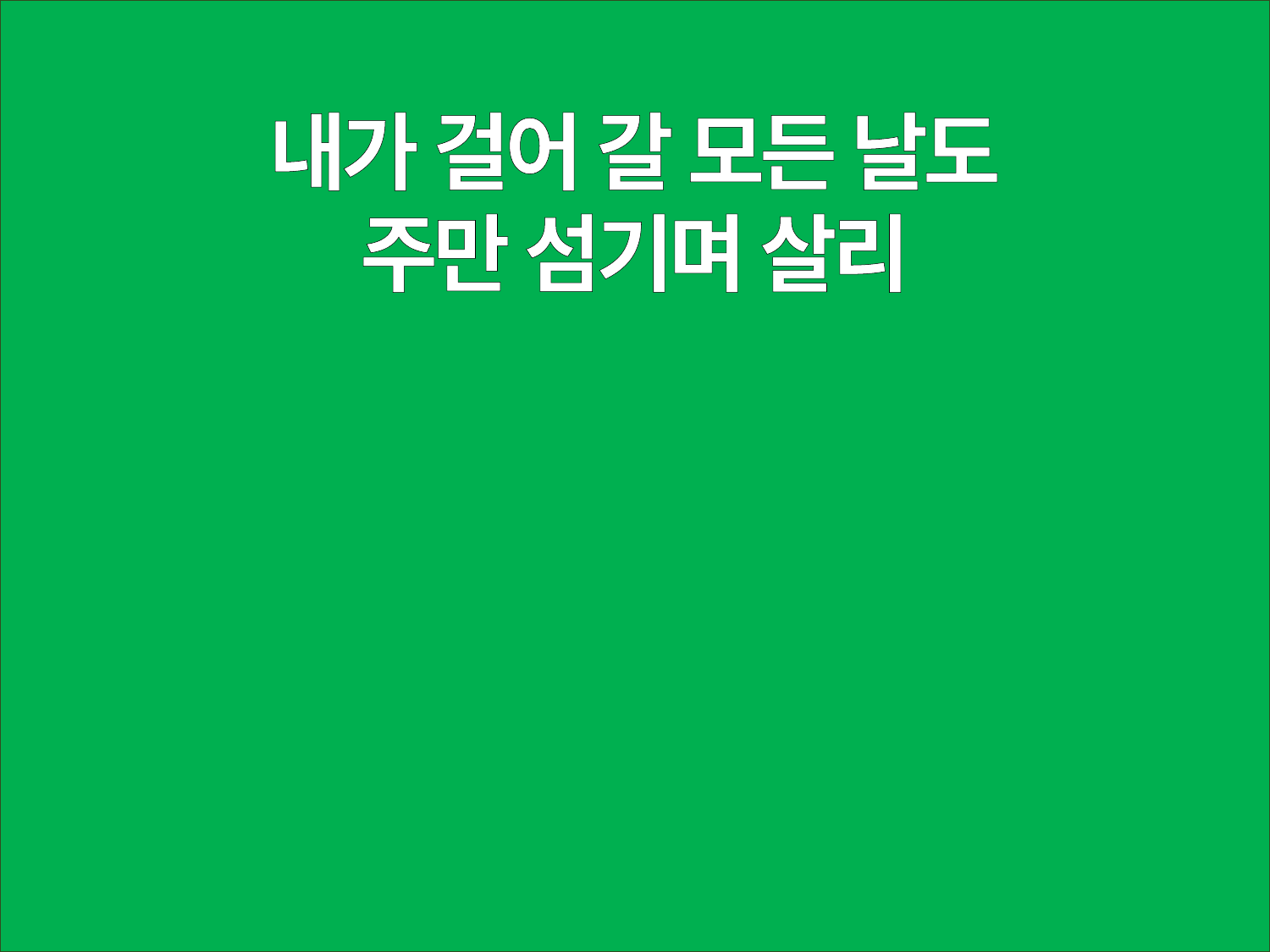

내가 걸어 갈 모든 날도
주만 섬기며 살리